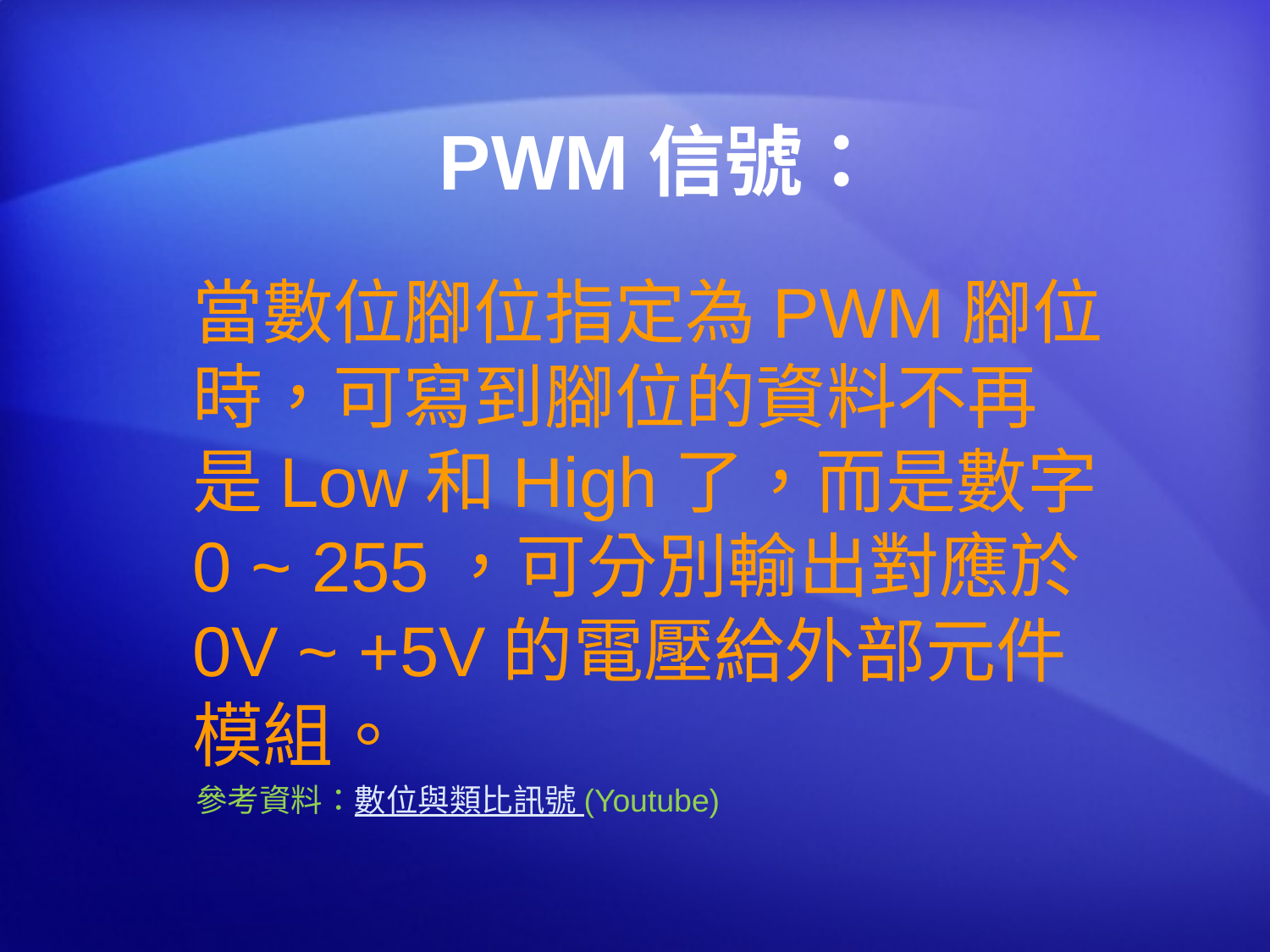

# PWM信號：
當數位腳位指定為PWM腳位時，可寫到腳位的資料不再是Low和High了，而是數字0 ~ 255，可分別輸出對應於0V ~ +5V的電壓給外部元件模組。
參考資料：數位與類比訊號 (Youtube)